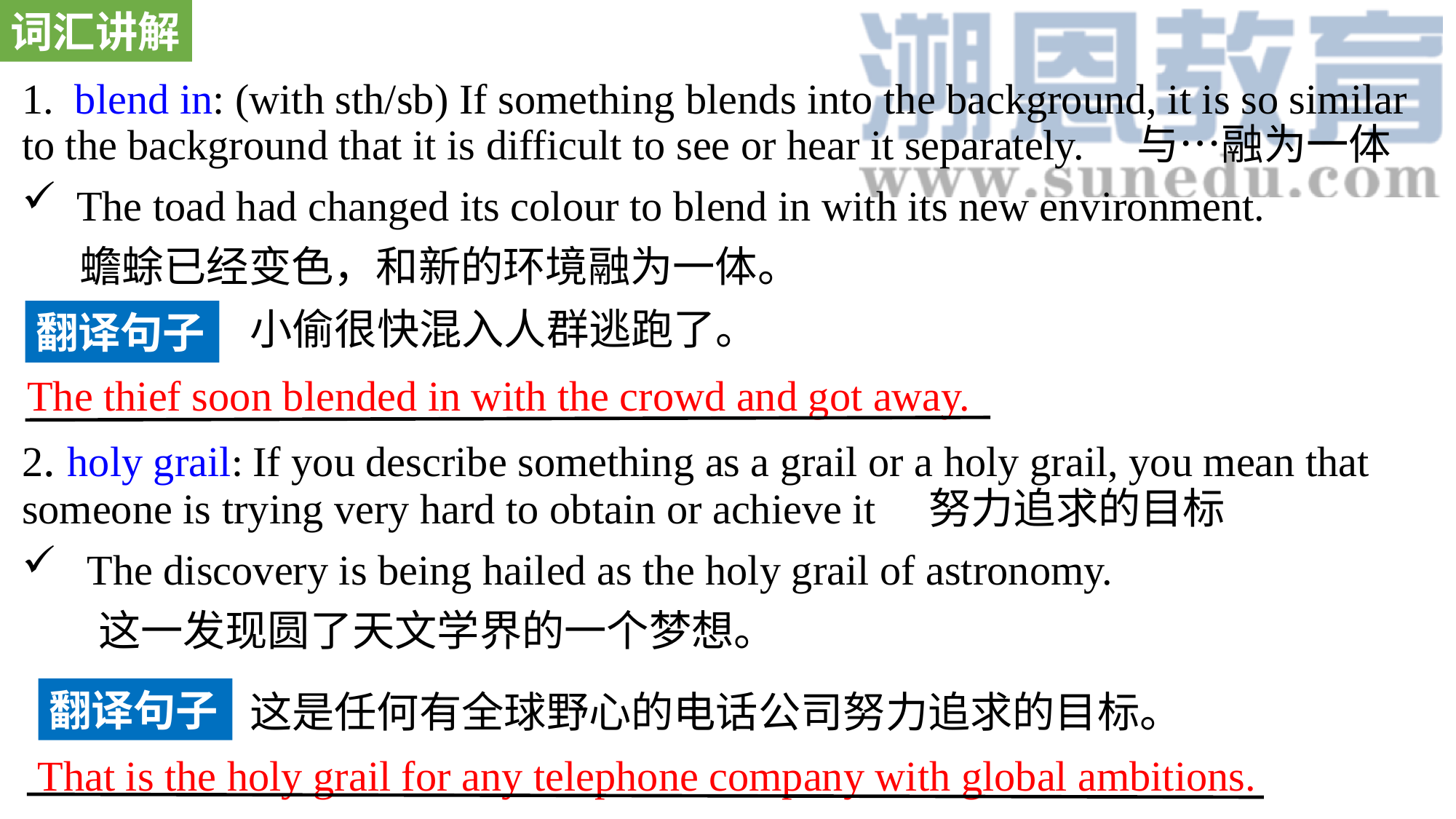

词汇讲解
1.  blend in: (with sth/sb) If something blends into the background, it is so similar to the background that it is difficult to see or hear it separately.    与…融为一体
The toad had changed its colour to blend in with its new environment.
     蟾蜍已经变色，和新的环境融为一体。

2. holy grail: If you describe something as a grail or a holy grail, you mean that someone is trying very hard to obtain or achieve it    努力追求的目标
 The discovery is being hailed as the holy grail of astronomy.
       这一发现圆了天文学界的一个梦想。
小偷很快混入人群逃跑了。
翻译句子
The thief soon blended in with the crowd and got away.
翻译句子
这是任何有全球野心的电话公司努力追求的目标。
That is the holy grail for any telephone company with global ambitions.